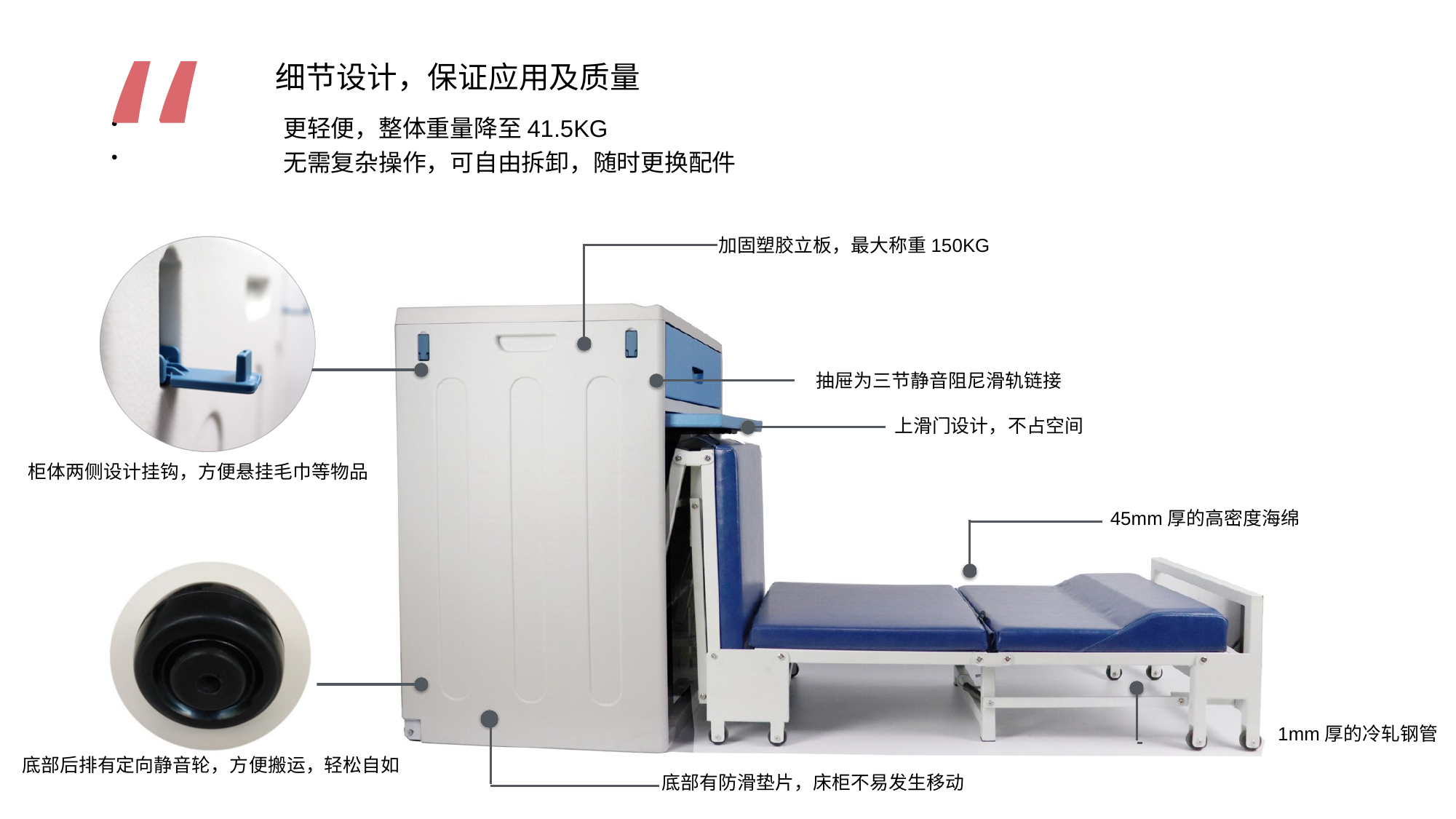

“
# 细节设计，保证应用及质量
更轻便，整体重量降至41.5KG
无需复杂操作，可自由拆卸，随时更换配件
•
•

加固塑胶立板，最大称重150KG

抽屉为三节静音阻尼滑轨链接

上滑门设计，不占空间

柜体两侧设计挂钩，方便悬挂毛巾等物品
45mm厚的高密度海绵

 	 1mm厚的冷轧钢管
底部后排有定向静音轮，方便搬运，轻松自如
底部有防滑垫片，床柜不易发生移动